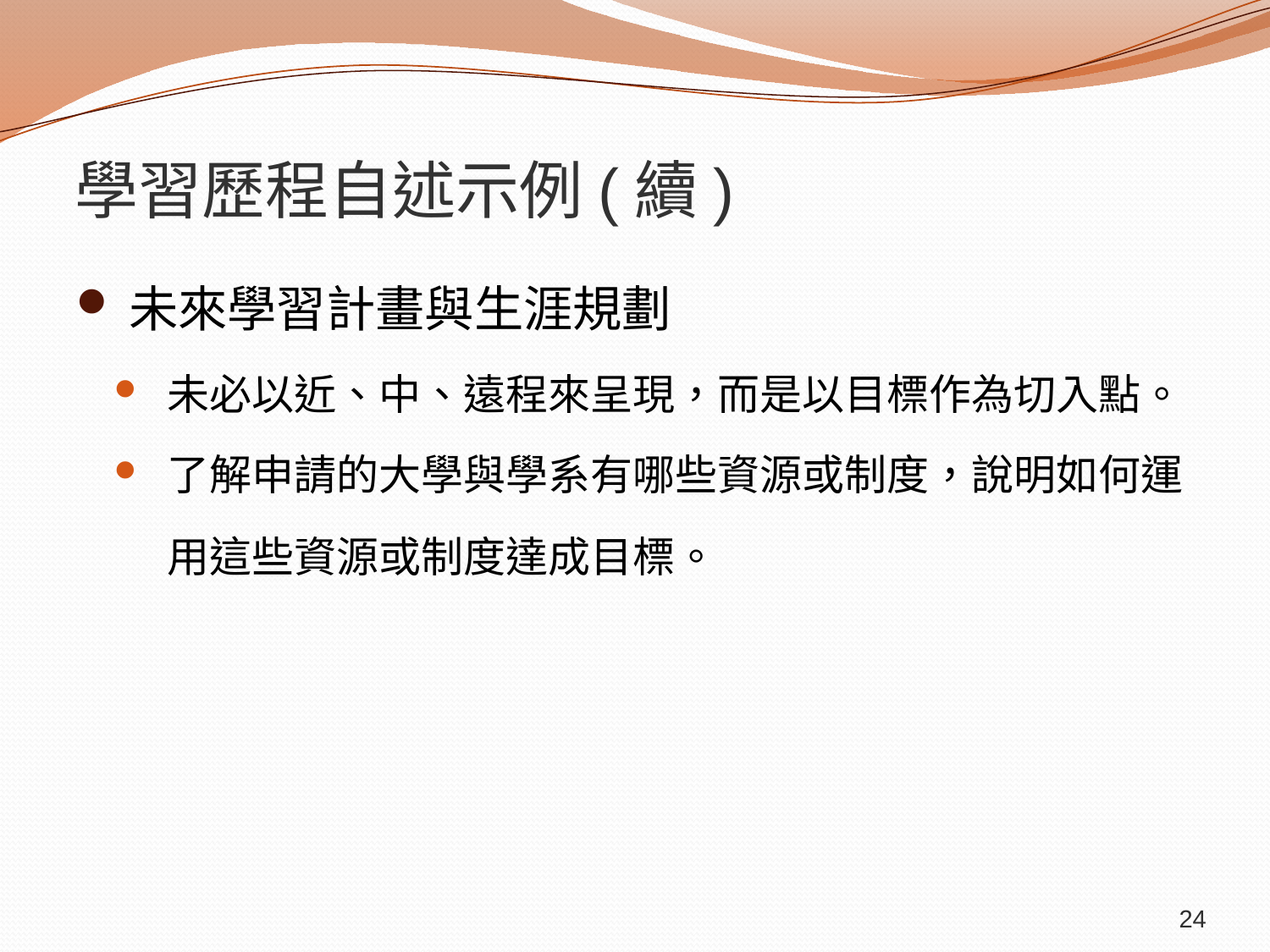

# 學習歷程自述示例(續)
未來學習計畫與生涯規劃
未必以近、中、遠程來呈現，而是以目標作為切入點。
了解申請的大學與學系有哪些資源或制度，說明如何運用這些資源或制度達成目標。

24